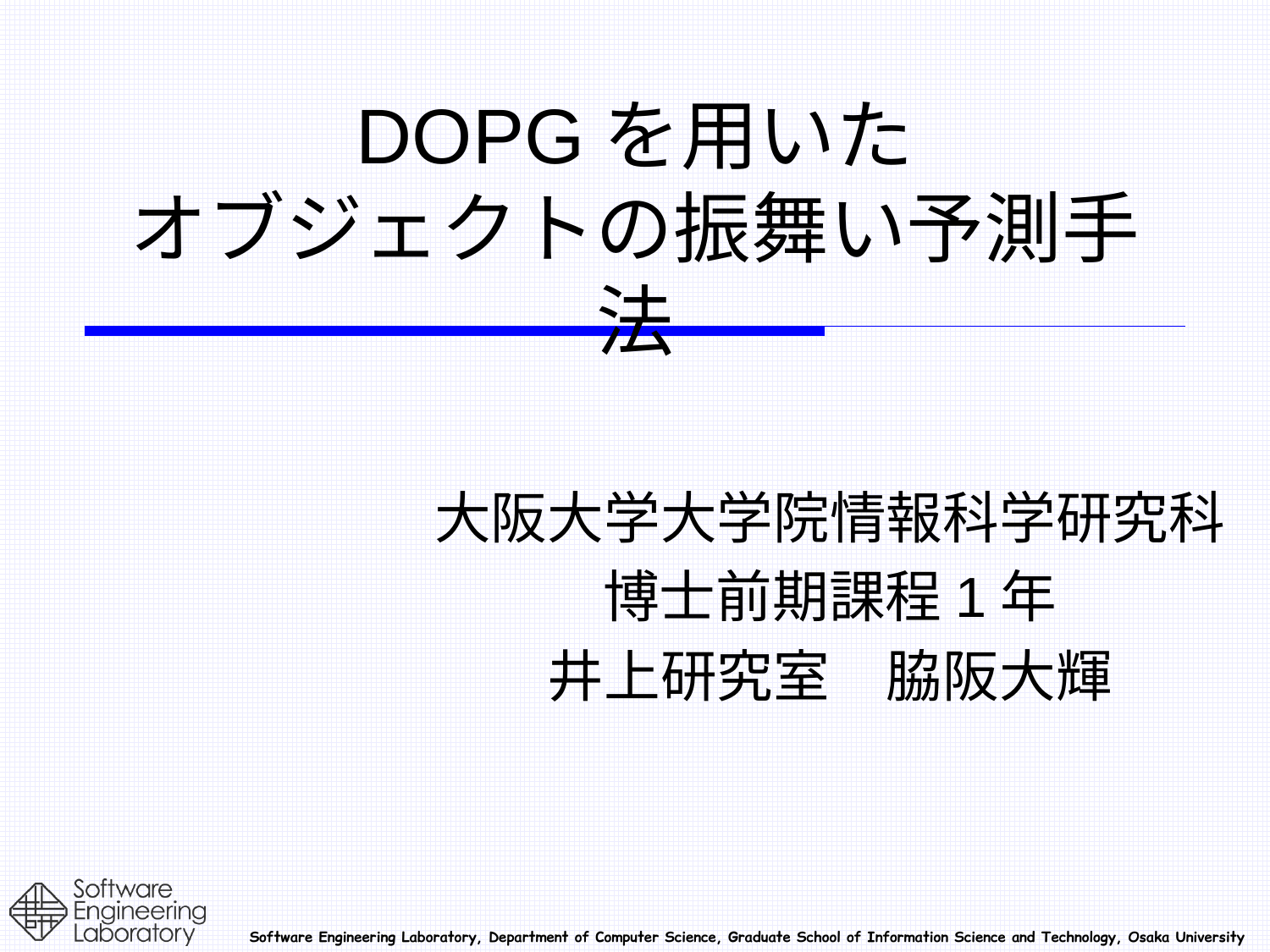

# DOPGを用いた オブジェクトの振舞い予測手法
大阪大学大学院情報科学研究科
博士前期課程1年
井上研究室　脇阪大輝